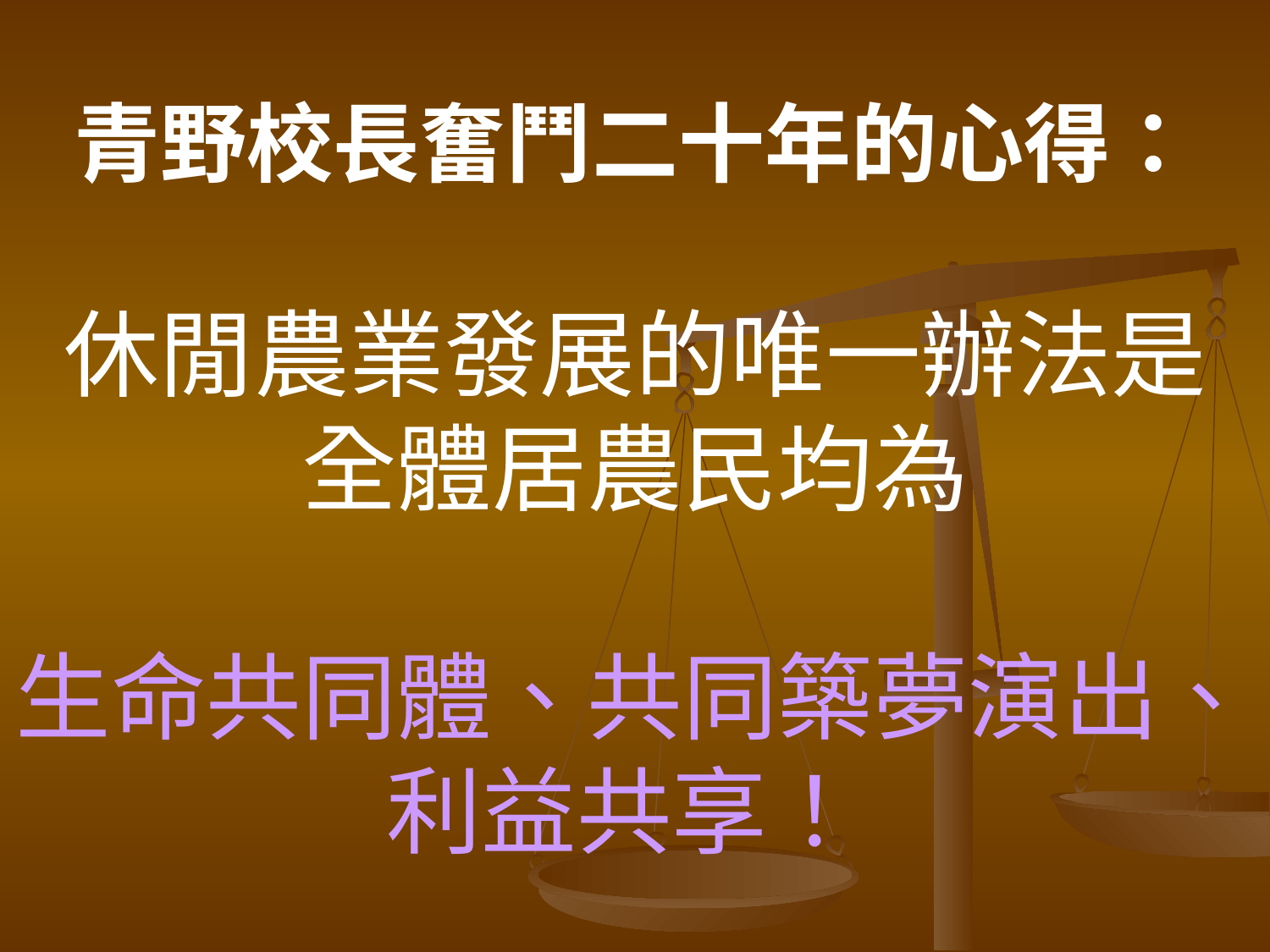

# 青野校長奮鬥二十年的心得： 休閒農業發展的唯一辦法是 全體居農民均為 生命共同體、共同築夢演出、 利益共享！